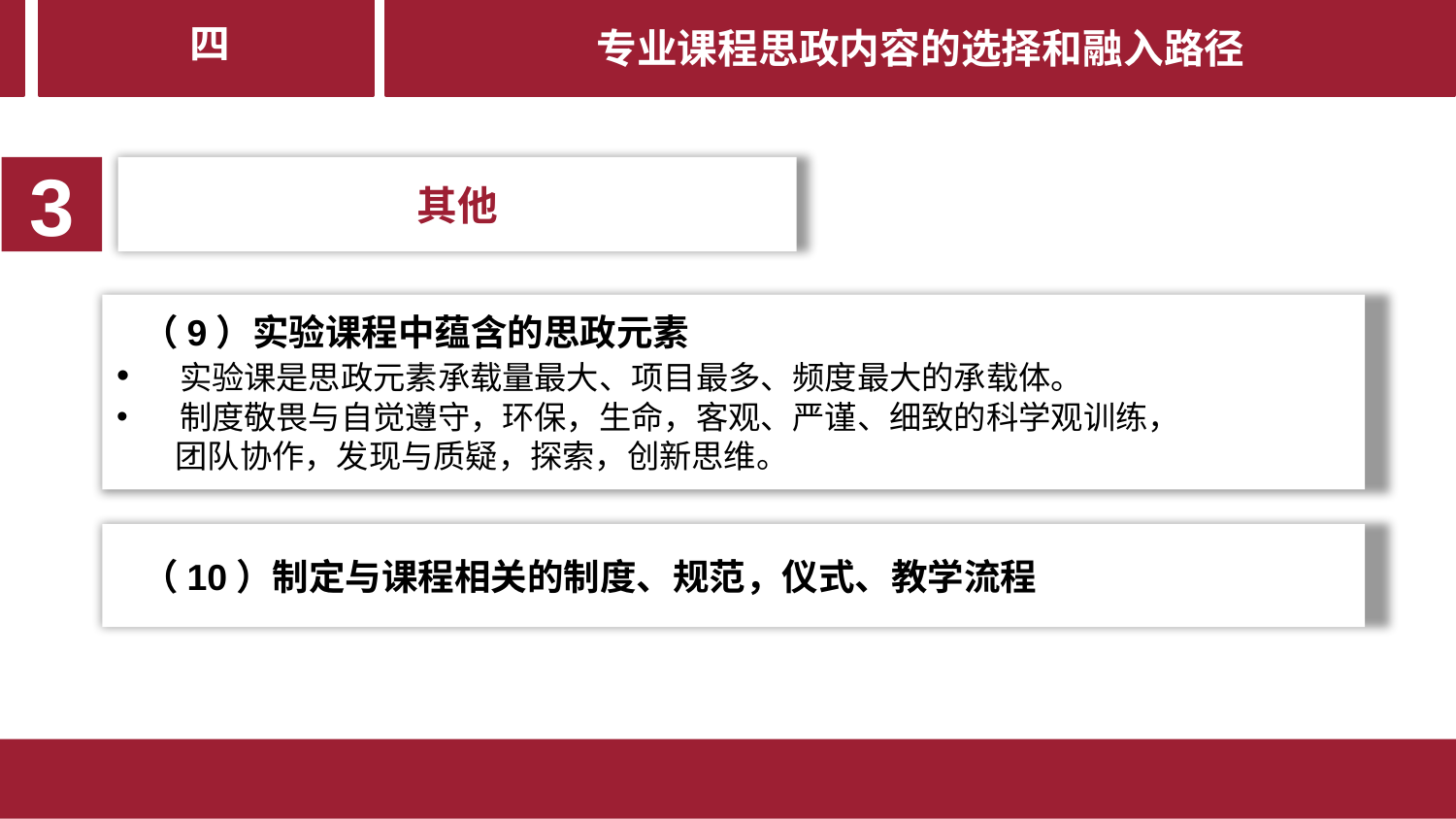

专业课程思政内容的选择和融入路径
第四部分
四
3
其他
  （9）实验课程中蕴含的思政元素
     实验课是思政元素承载量最大、项目最多、频度最大的承载体。
      制度敬畏与自觉遵守，环保，生命，客观、严谨、细致的科学观训练，
       团队协作，发现与质疑，探索，创新思维。
  （10）制定与课程相关的制度、规范，仪式、教学流程